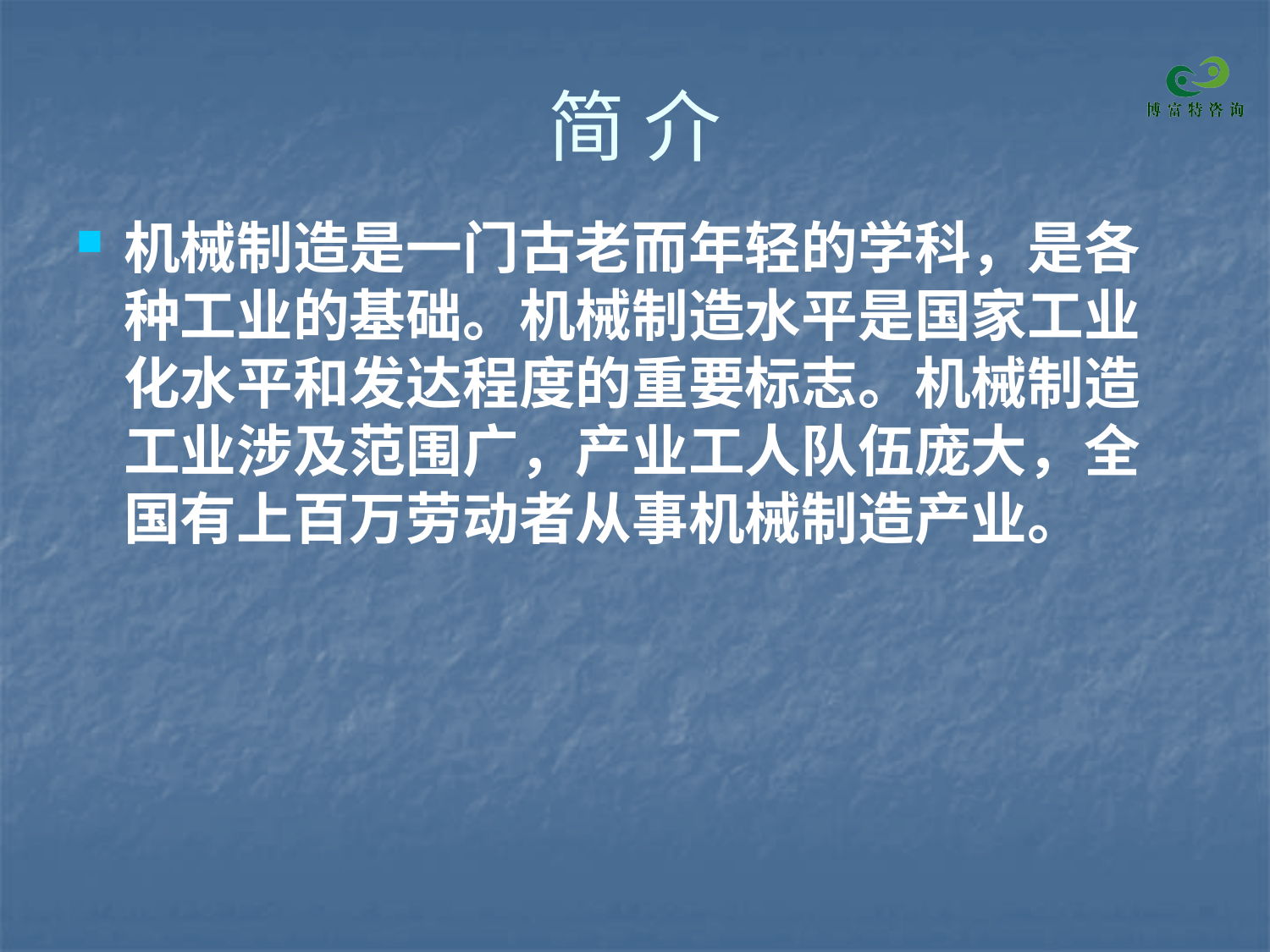

# 简 介
机械制造是一门古老而年轻的学科，是各种工业的基础。机械制造水平是国家工业化水平和发达程度的重要标志。机械制造工业涉及范围广，产业工人队伍庞大，全国有上百万劳动者从事机械制造产业。